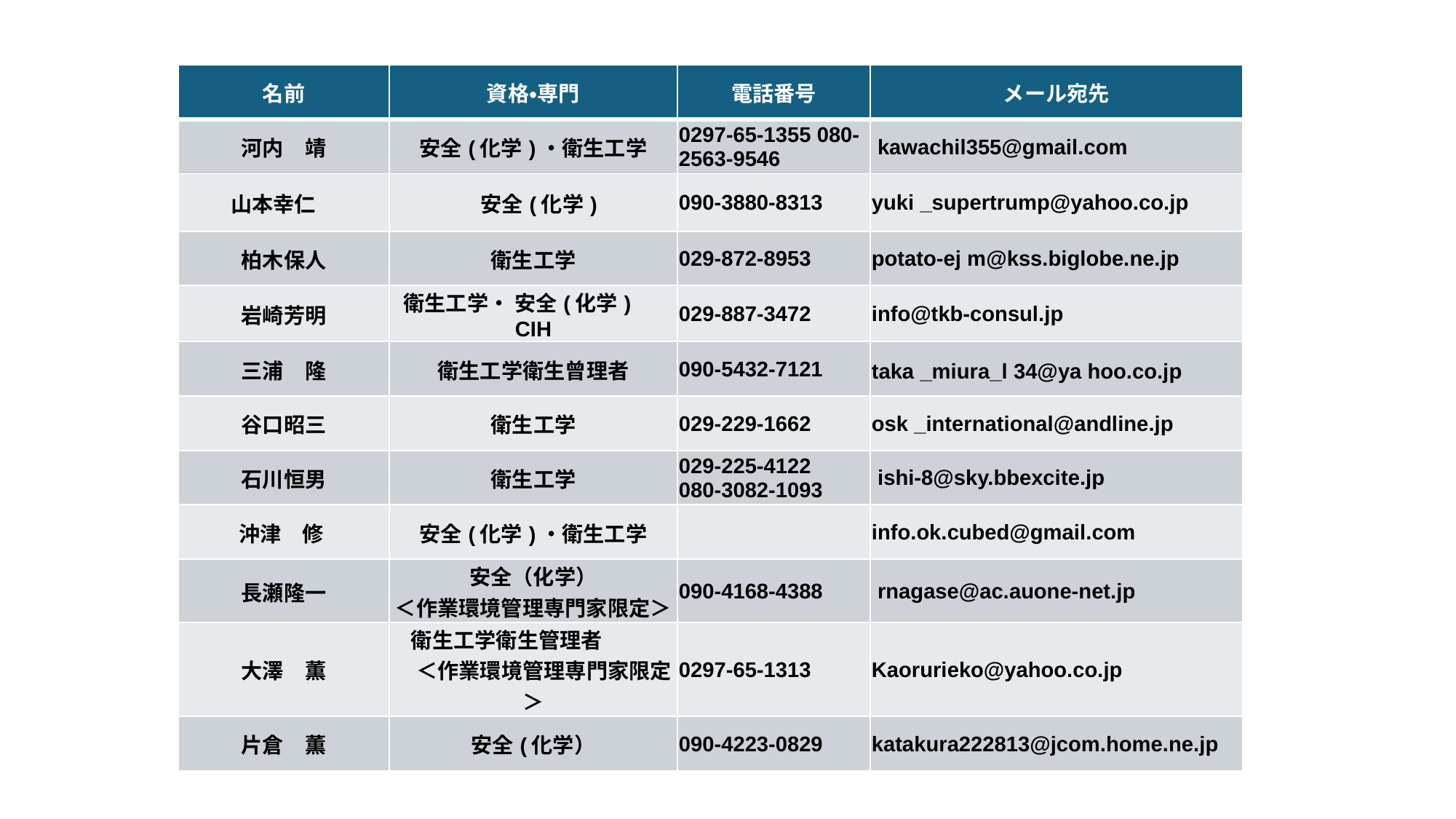

| 名前 | 資格・専門 | 電話番号 | メール宛先 |
| --- | --- | --- | --- |
| 河内　靖 | 安全(化学)・衛生工学 | 0297-65-1355 080-2563-9546 | kawachil355@gmail.com |
| 山本幸仁 | 安全(化学) | 090-3880-8313 | yuki \_supertrump@yahoo.co.jp |
| 柏木保人 | 衛生工学 | 029-872-8953 | potato-ej m@kss.biglobe.ne.jp |
| 岩崎芳明 | 衛生工学• 安全(化学)　CIH | 029-887-3472 | info@tkb-consul.jp |
| 三浦　隆 | 衛生工学衛生曾理者 | 090-5432-7121 | taka \_miura\_l 34@ya hoo.co.jp |
| 谷口昭三 | 衛生工学 | 029-229-1662 | osk \_international@andline.jp |
| 石川恒男 | 衛生工学 | 029-225-4122 080-3082-1093 | ishi-8@sky.bbexcite.jp |
| 沖津　修 | 安全(化学)・衛生工学 |  | info.ok.cubed@gmail.com |
| 長瀬隆一 | 安全（化学） ＜作業環境管理専門家限定＞ | 090-4168-4388 | rnagase@ac.auone-net.jp |
| 大澤　薫 | 衛生工学衛生管理者　　　　＜作業環境管理専門家限定＞ | 0297-65-1313 | Kaorurieko@yahoo.co.jp |
| 片倉　薫 | 安全(化学） | 090-4223-0829 | katakura222813@jcom.home.ne.jp |